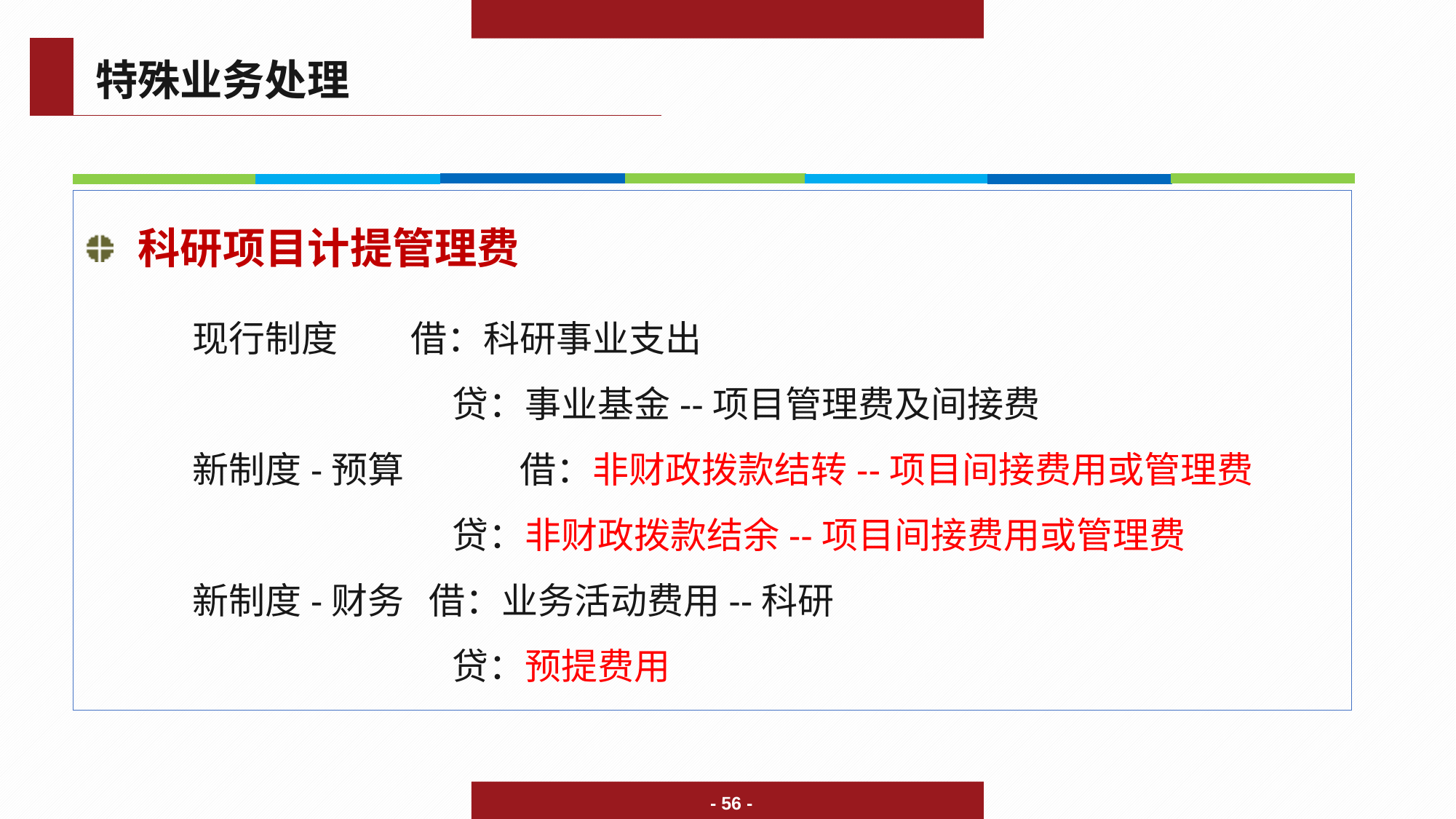

特殊业务处理

科研项目计提管理费

	现行制度     	借：科研事业支出
			    贷：事业基金--项目管理费及间接费
	新制度-预算   	借：非财政拨款结转--项目间接费用或管理费
	                	    贷：非财政拨款结余--项目间接费用或管理费
	新制度-财务   借：业务活动费用--科研
	                 	    贷：预提费用

- 56 -